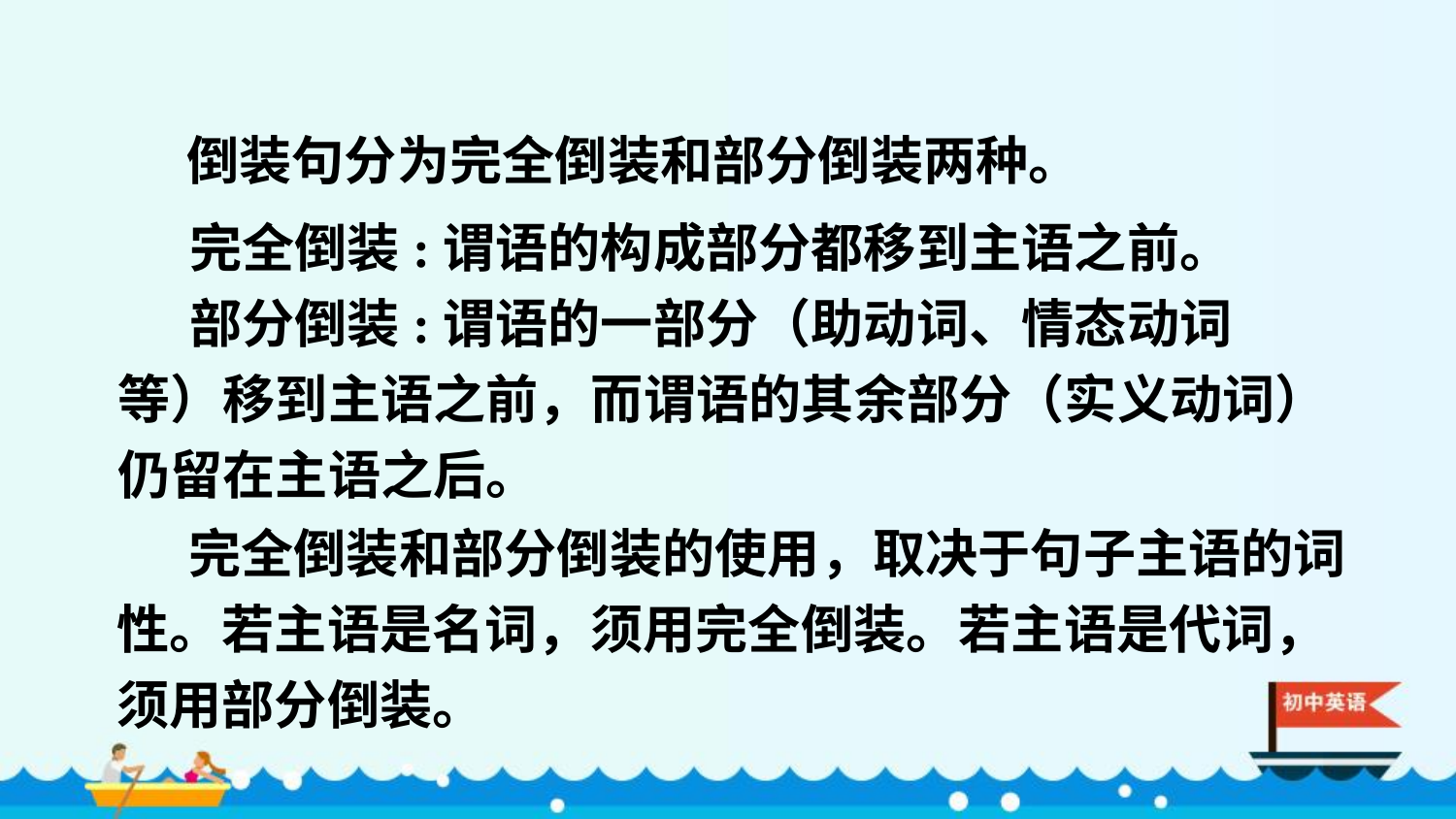

倒装句分为完全倒装和部分倒装两种。
     完全倒装:谓语的构成部分都移到主语之前。
     部分倒装:谓语的一部分（助动词、情态动词等）移到主语之前，而谓语的其余部分（实义动词）仍留在主语之后。
     完全倒装和部分倒装的使用，取决于句子主语的词性。若主语是名词，须用完全倒装。若主语是代词，须用部分倒装。